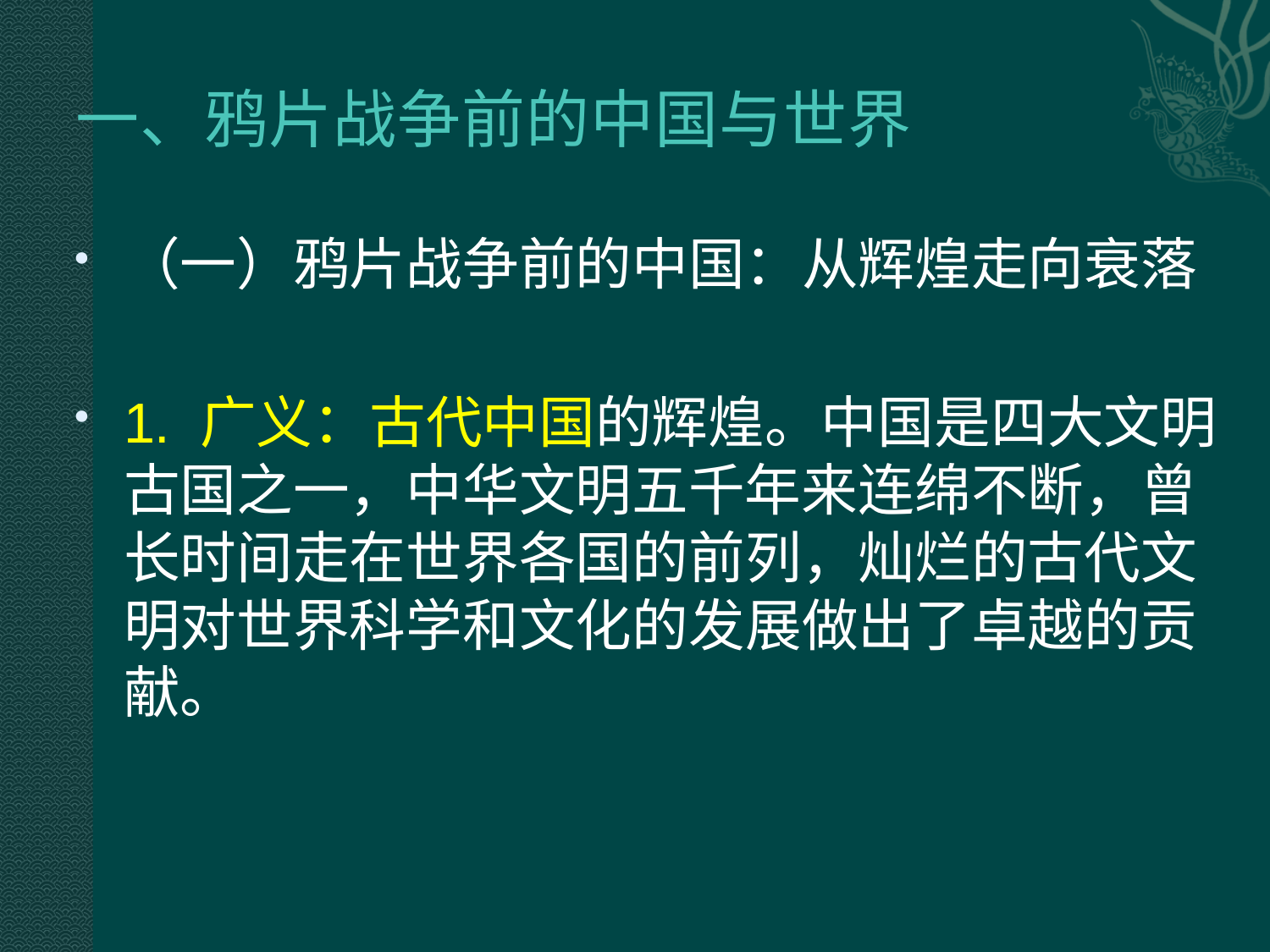

# 一、鸦片战争前的中国与世界
（一）鸦片战争前的中国：从辉煌走向衰落

1. 广义：古代中国的辉煌。中国是四大文明古国之一，中华文明五千年来连绵不断，曾长时间走在世界各国的前列，灿烂的古代文明对世界科学和文化的发展做出了卓越的贡献。